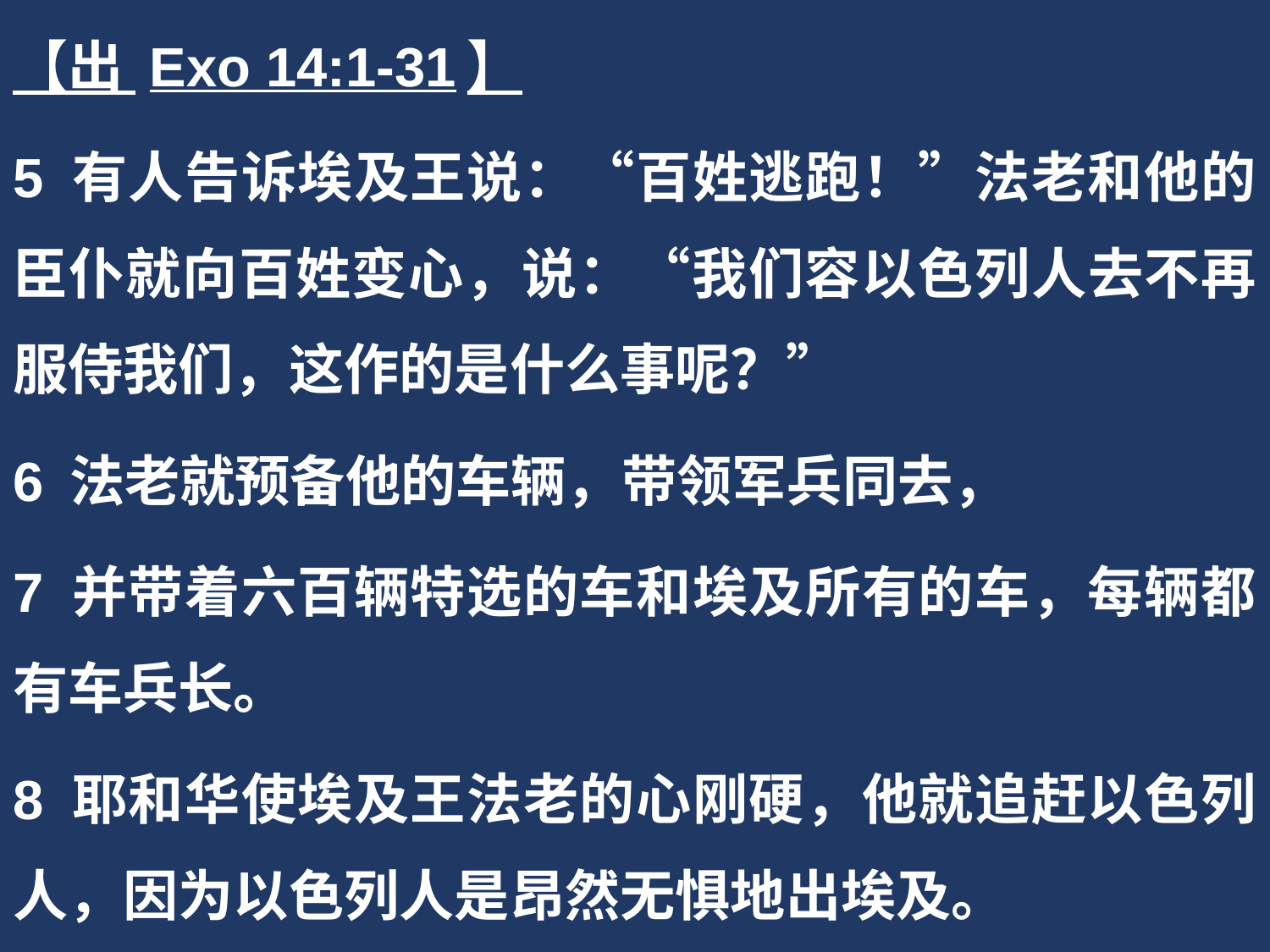

【出 Exo 14:1-31】
5 有人告诉埃及王说：“百姓逃跑！”法老和他的臣仆就向百姓变心，说：“我们容以色列人去不再服侍我们，这作的是什么事呢？”
6 法老就预备他的车辆，带领军兵同去，
7 并带着六百辆特选的车和埃及所有的车，每辆都有车兵长。
8 耶和华使埃及王法老的心刚硬，他就追赶以色列人，因为以色列人是昂然无惧地出埃及。